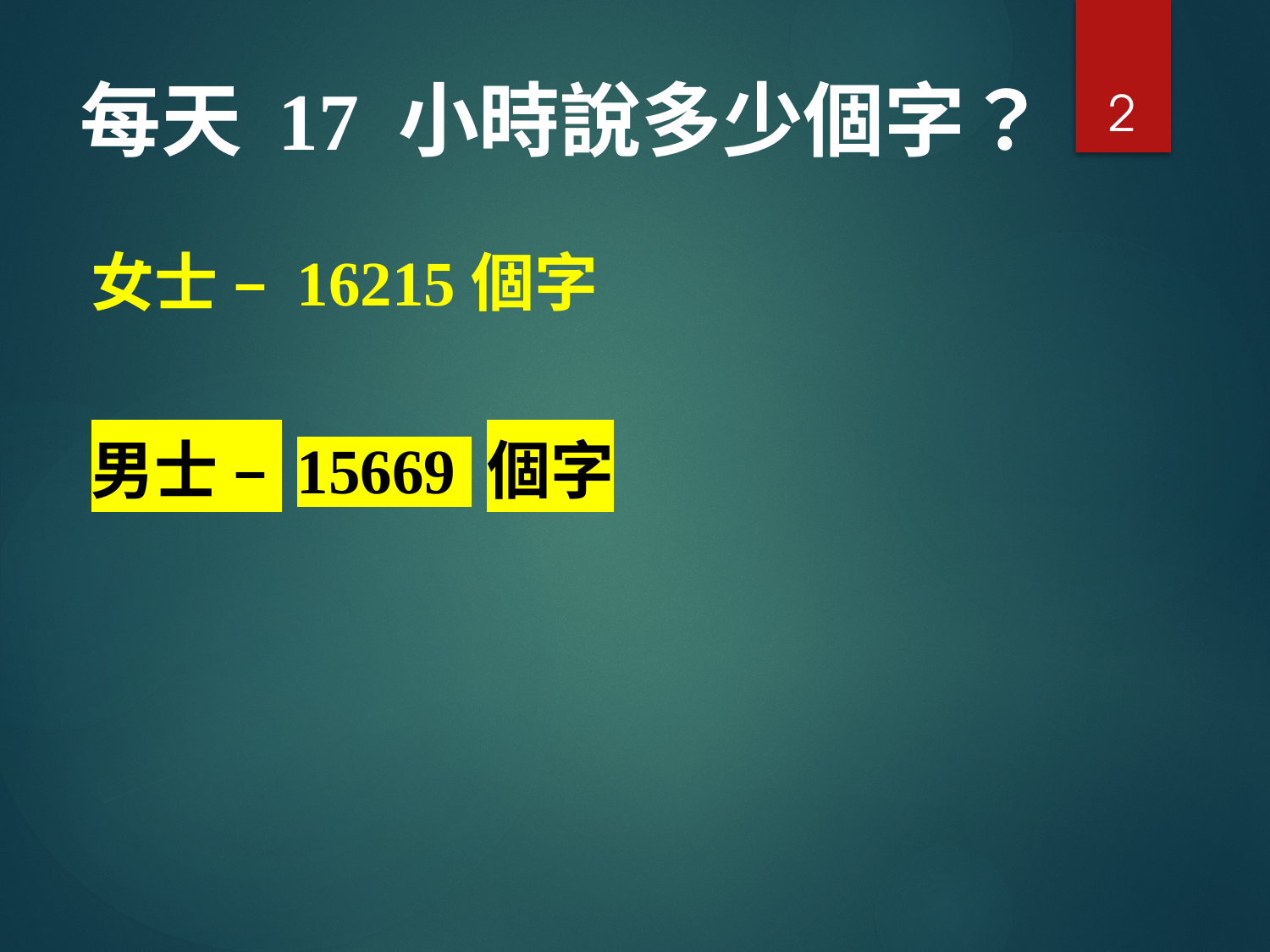

2
# 每天 17 小時說多少個字？
女士 – 16215個字

男士 – 15669 個字